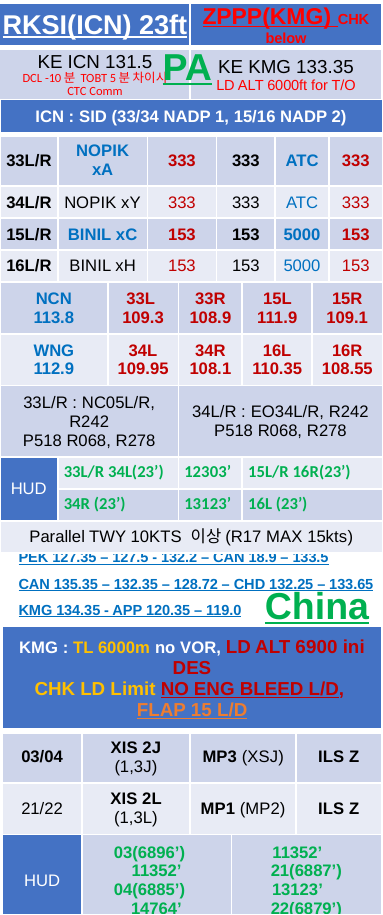

| RKSI(ICN) 23ft | ZPPP(KMG) CHK below |
| --- | --- |
| KE ICN 131.5 DCL -10분 TOBT 5분 차이시 CTC Comm | KE KMG 133.35 LD ALT 6000ft for T/O |
PA
| ICN : SID (33/34 NADP 1, 15/16 NADP 2) |  |  |  |  |  |  |  |  |  |
| --- | --- | --- | --- | --- | --- | --- | --- | --- | --- |
| 33L/R | NOPIK xA |  | 333 |  | 333 |  | ATC |  | 333 |
| 34L/R | NOPIK xY |  | 333 |  | 333 |  | ATC |  | 333 |
| 15L/R | BINIL xC |  | 153 |  | 153 |  | 5000 |  | 153 |
| 16L/R | BINIL xH |  | 153 |  | 153 |  | 5000 |  | 153 |
| NCN 113.8 |  | 33L 109.3 |  | 33R 108.9 |  | 15L 111.9 |  | 15R 109.1 |  |
| WNG 112.9 |  | 34L 109.95 |  | 34R 108.1 |  | 16L 110.35 |  | 16R 108.55 |  |
| 33L/R : NC05L/R, R242 P518 R068, R278 |  |  |  | 34L/R : EO34L/R, R242 P518 R068, R278 |  |  |  |  |  |
| HUD | 33L/R 34L(23’) |  |  | 12303’ |  | 15L/R 16R(23’) |  |  |  |
|  | 34R (23’) |  |  | 13123’ |  | 16L (23’) |  |  |  |
| Parallel TWY 10KTS 이상(R17 MAX 15kts) |  |  |  |  |  |  |  |  |  |
DEP 125.15 – TGU 128.7 – DLC 132.95 – TAO 128.55
PEK 127.35 – 127.5 - 132.2 – CAN 18.9 – 133.5
CAN 135.35 – 132.35 – 128.72 – CHD 132.25 – 133.65
KMG 134.35 - APP 120.35 – 119.0
China
| KMG : TL 6000m no VOR, LD ALT 6900 ini DES CHK LD Limit NO ENG BLEED L/D, FLAP 15 L/D |  |  |  |  |
| --- | --- | --- | --- | --- |
| 03/04 | XIS 2J (1,3J) | MP3 (XSJ) |  | ILS Z |
| 21/22 | XIS 2L (1,3L) | MP1 (MP2) |  | ILS Z |
| HUD | 03(6896’) 11352’ 04(6885’) 14764’ |  | 11352’ 21(6887’) 13123’ 22(6879’) |  |
| FIX | RWY21/22 /8 170kts, /6 160kts PWR +4-5% |  |  |  |
| 03 : F4(5994’), F3(7227’), 21 : F7(5892’), F8(7204’) 04 : C5(6482’), C4(716’), 22 : C6(6509’), C7(7726’) |  |  |  |  |
| Follow Me Car D7, R East only, Q West Only |  |  |  |  |